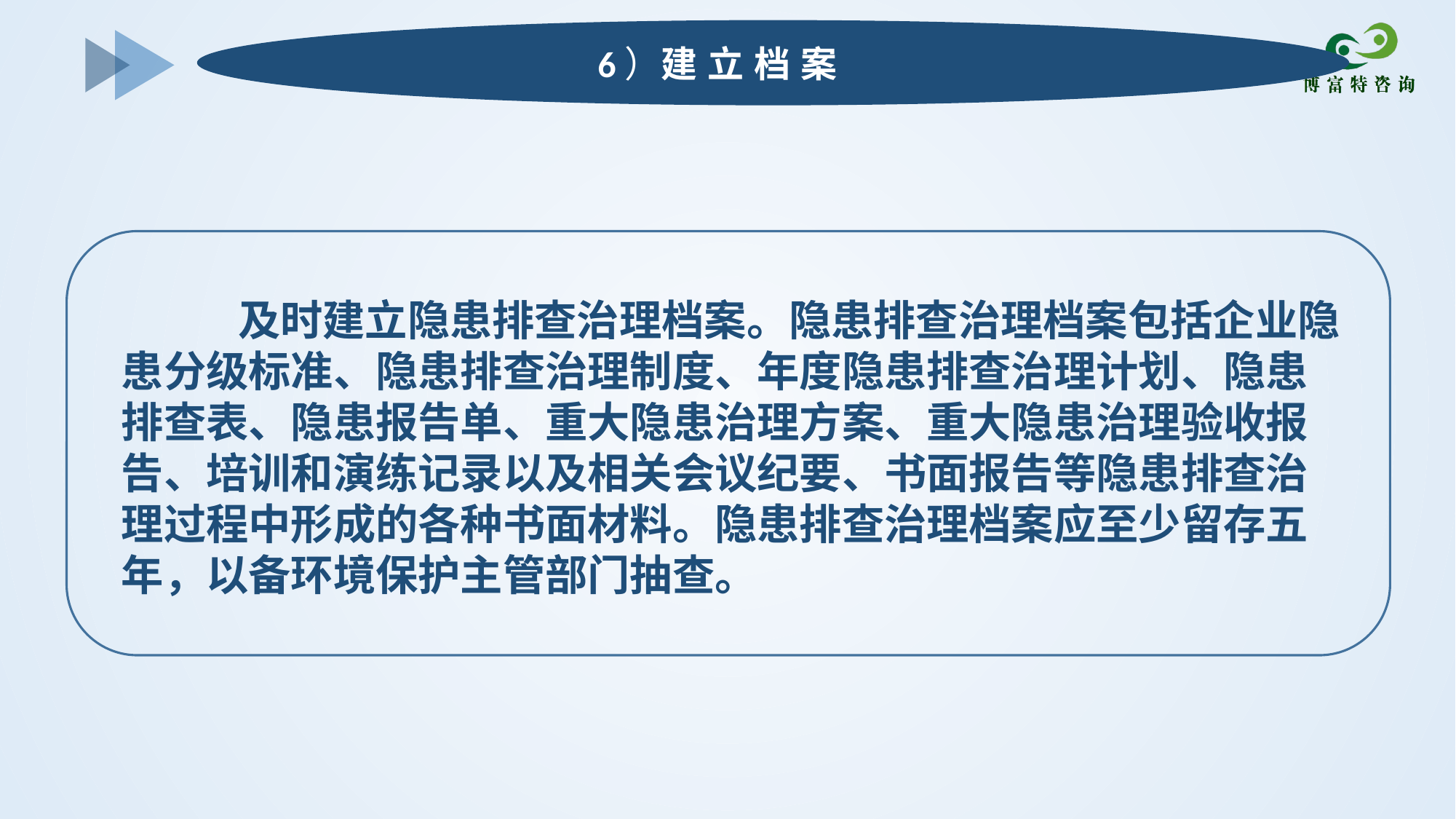

6）建 立 档 案

         及时建立隐患排查治理档案。隐患排查治理档案包括企业隐患分级标准、隐患排查治理制度、年度隐患排查治理计划、隐患排查表、隐患报告单、重大隐患治理方案、重大隐患治理验收报告、培训和演练记录以及相关会议纪要、书面报告等隐患排查治理过程中形成的各种书面材料。隐患排查治理档案应至少留存五年，以备环境保护主管部门抽查。